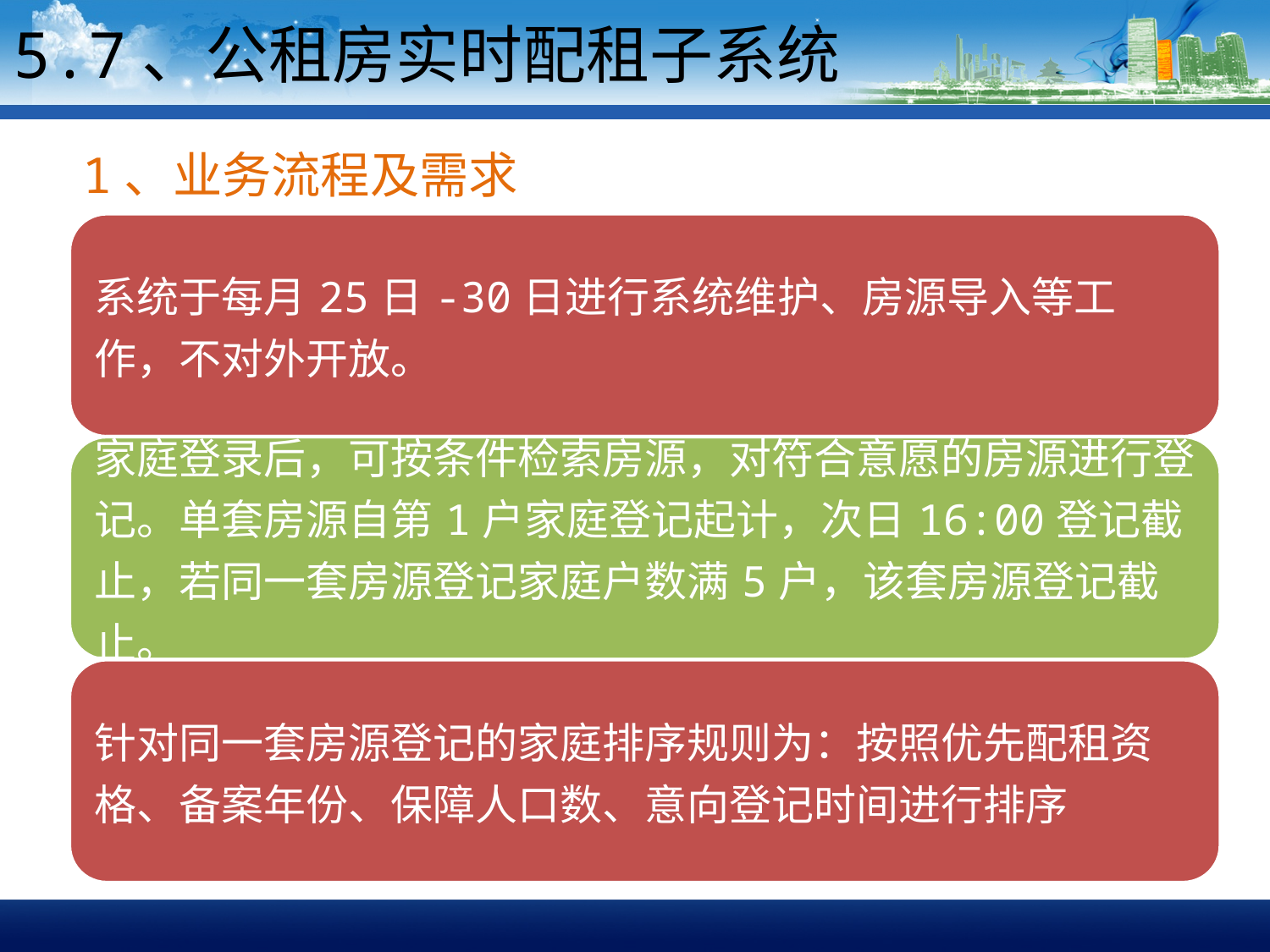

5.7、公租房实时配租子系统
1、业务流程及需求
系统于每月25日-30日进行系统维护、房源导入等工作，不对外开放。
家庭登录后，可按条件检索房源，对符合意愿的房源进行登记。单套房源自第1户家庭登记起计，次日16:00登记截止，若同一套房源登记家庭户数满5户，该套房源登记截止。
针对同一套房源登记的家庭排序规则为：按照优先配租资格、备案年份、保障人口数、意向登记时间进行排序